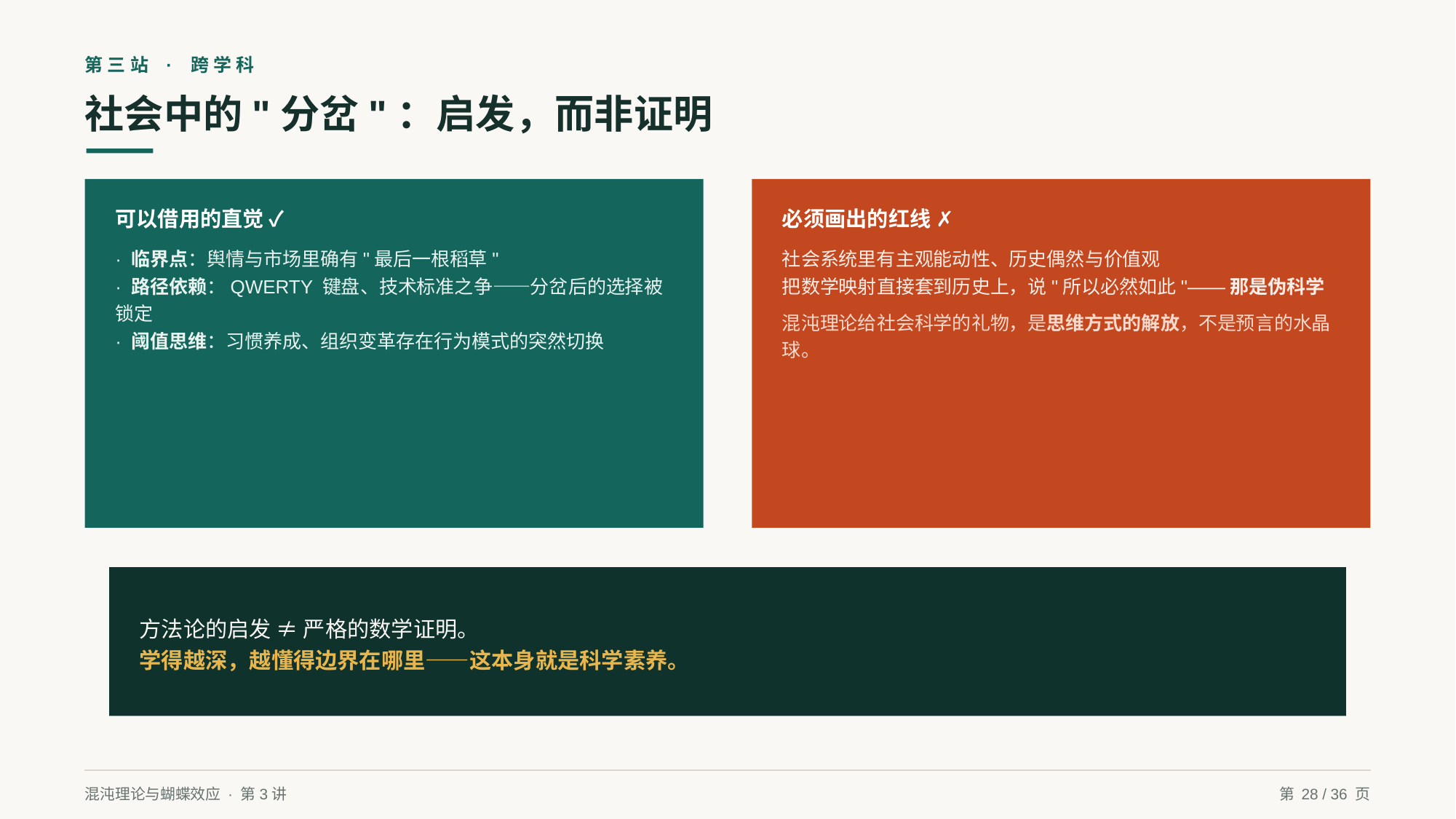

第三站 · 跨学科
社会中的"分岔"：启发，而非证明

可以借用的直觉 ✓
· 临界点：舆情与市场里确有"最后一根稻草"
· 路径依赖：QWERTY 键盘、技术标准之争——分岔后的选择被锁定
· 阈值思维：习惯养成、组织变革存在行为模式的突然切换
必须画出的红线 ✗
社会系统里有主观能动性、历史偶然与价值观
把数学映射直接套到历史上，说"所以必然如此"——那是伪科学
混沌理论给社会科学的礼物，是思维方式的解放，不是预言的水晶球。

方法论的启发 ≠ 严格的数学证明。
学得越深，越懂得边界在哪里——这本身就是科学素养。

混沌理论与蝴蝶效应 · 第3讲
第 28 / 36 页